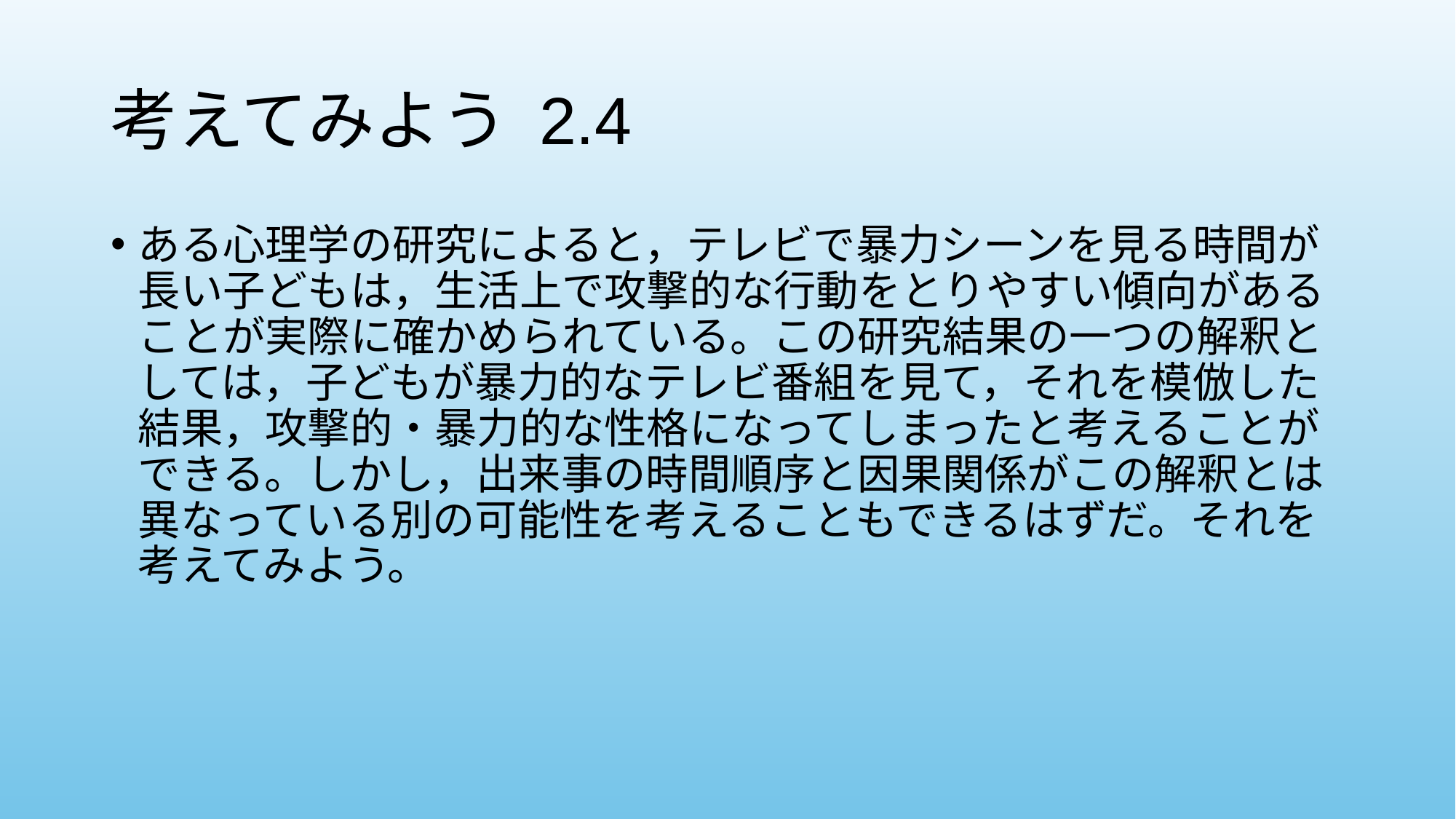

# 考えてみよう 2.4
ある心理学の研究によると，テレビで暴力シーンを見る時間が長い子どもは，生活上で攻撃的な行動をとりやすい傾向があることが実際に確かめられている。この研究結果の一つの解釈としては，子どもが暴力的なテレビ番組を見て，それを模倣した結果，攻撃的・暴力的な性格になってしまったと考えることができる。しかし，出来事の時間順序と因果関係がこの解釈とは異なっている別の可能性を考えることもできるはずだ。それを考えてみよう。